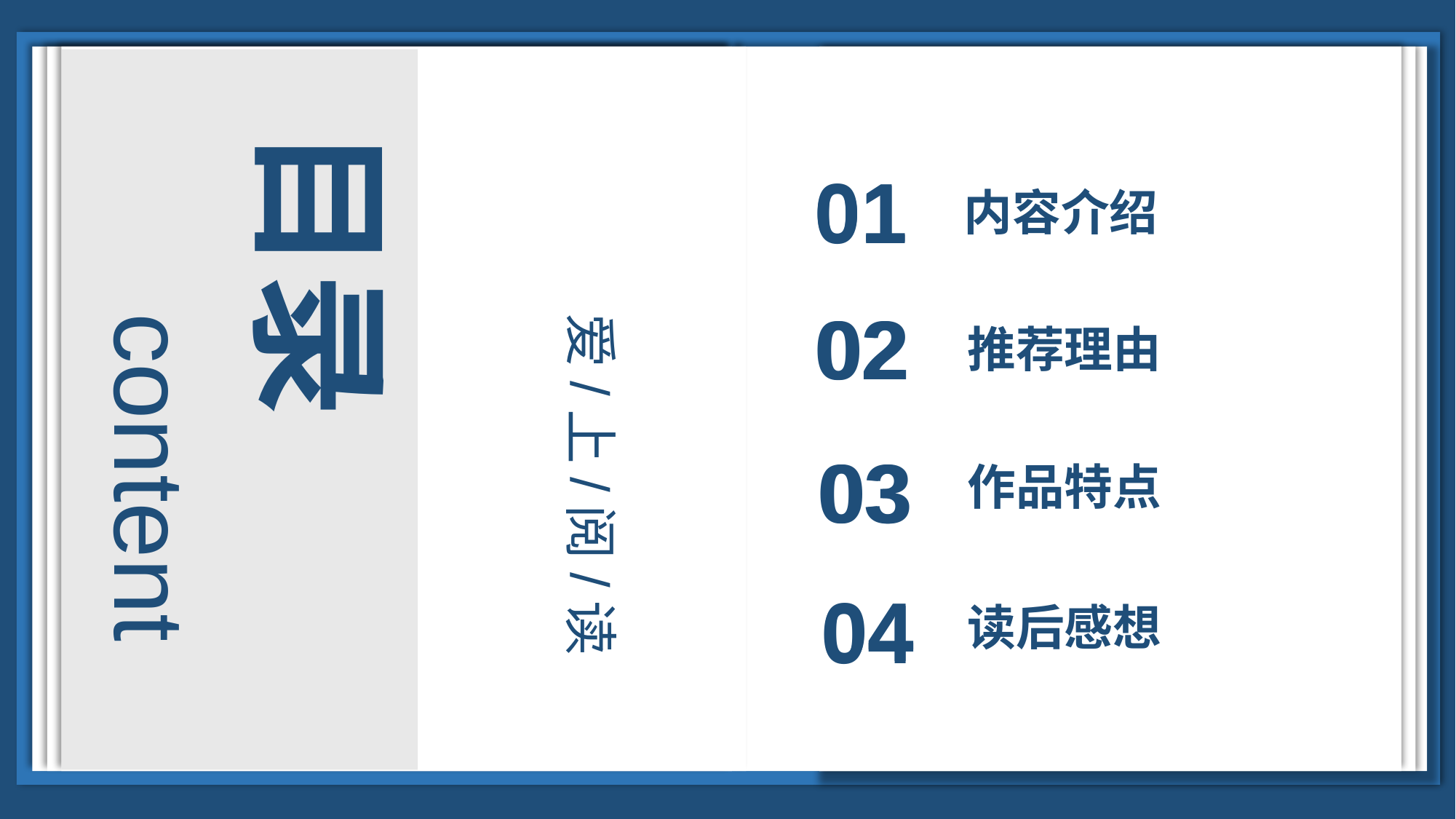

目录
01
01
内容介绍
02
02
content
爱/上/阅/读
推荐理由
03
03
作品特点
04
04
读后感想